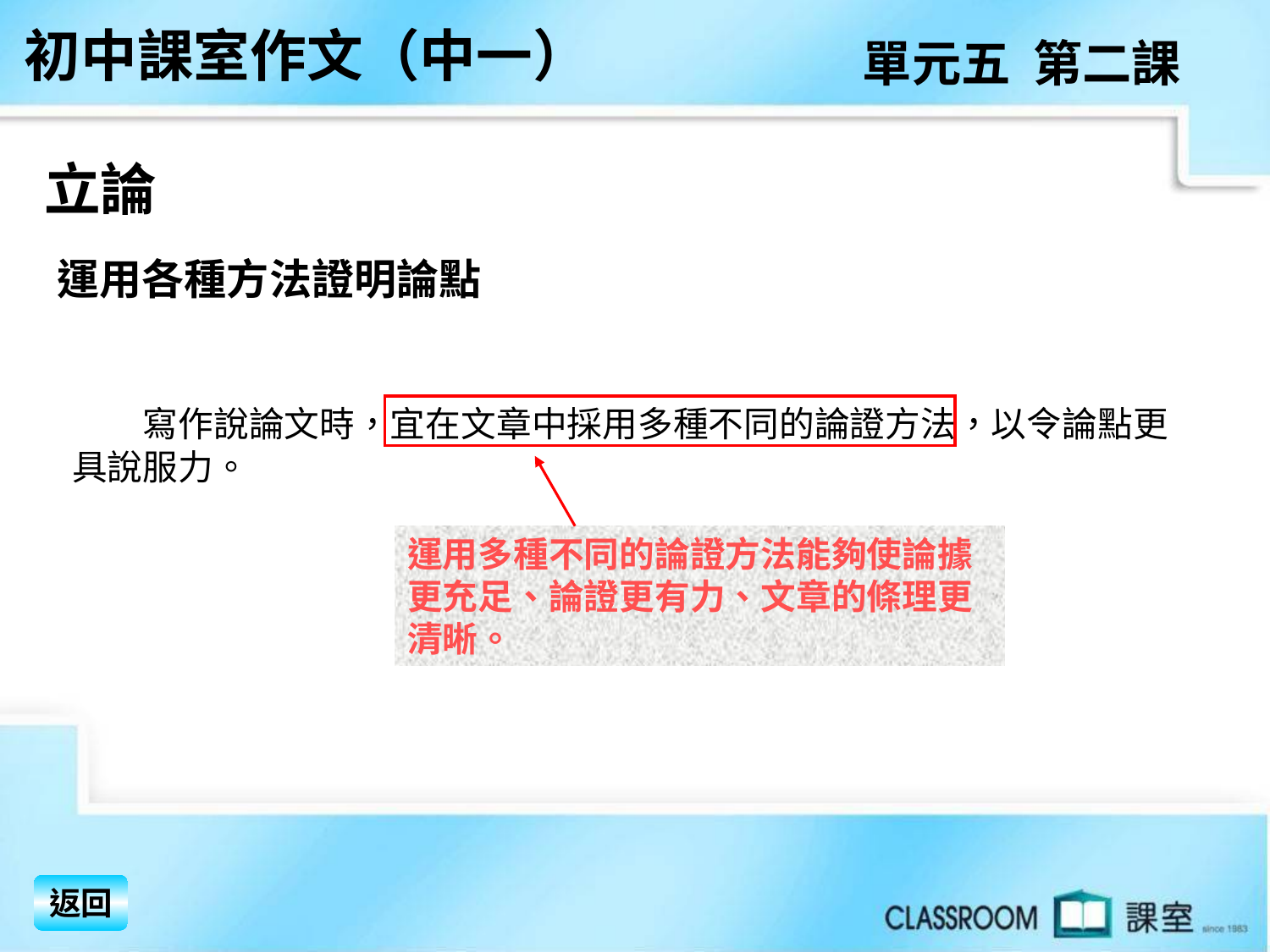

初中課室作文（中一）
單元五  第二課
立論
運用各種方法證明論點
　　寫作說論文時，宜在文章中採用多種不同的論證方法，以令論點更具說服力。

運用多種不同的論證方法能夠使論據更充足、論證更有力、文章的條理更清晰。
返回